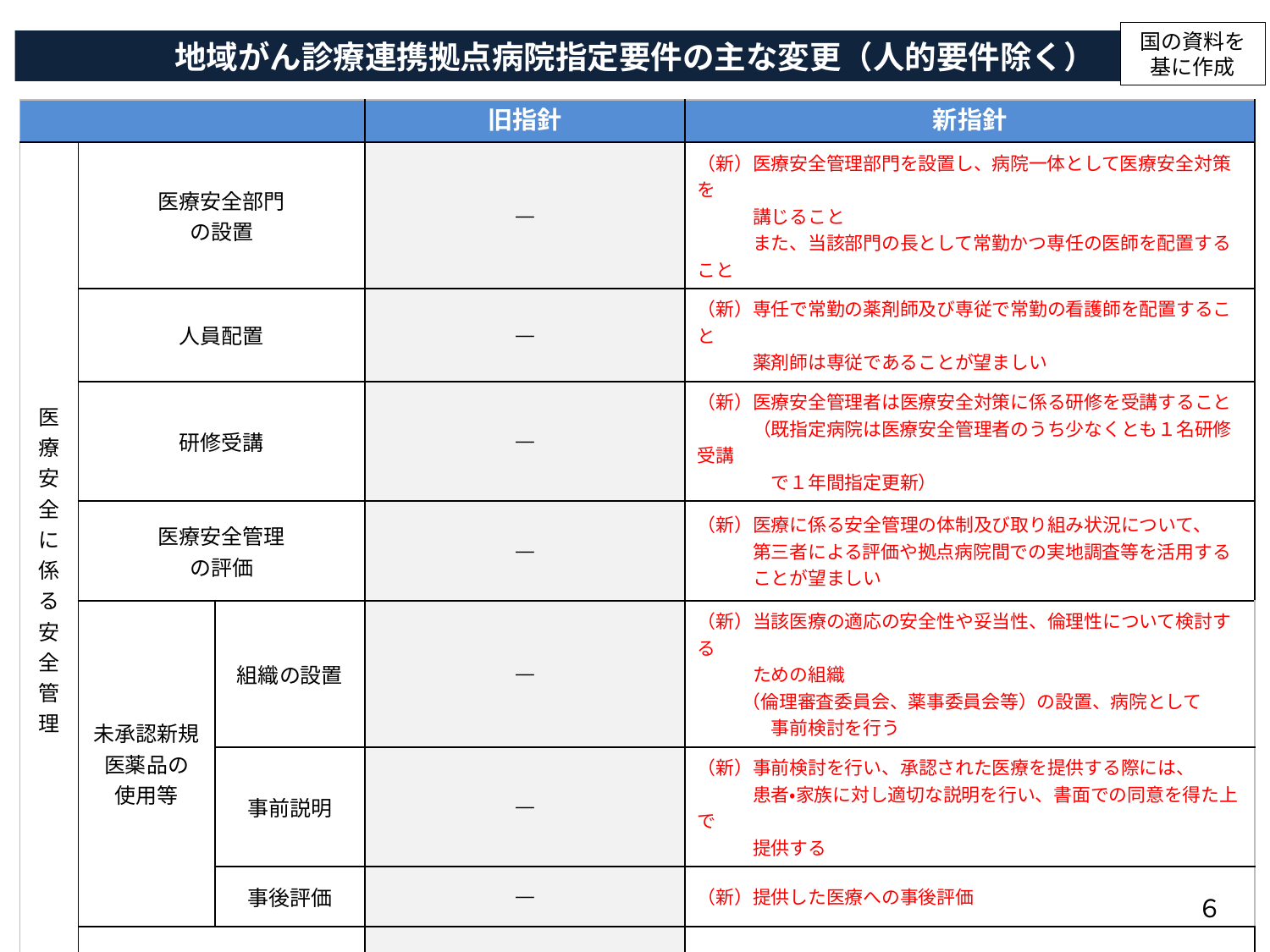

国の資料を
基に作成
地域がん診療連携拠点病院指定要件の主な変更（人的要件除く）
|  |  |  | 旧指針 | 新指針 |
| --- | --- | --- | --- | --- |
| 医 療 安 全 に 係 る 安 全 管 理 | 医療安全部門 の設置 |  | ― | （新）医療安全管理部門を設置し、病院一体として医療安全対策を 　　　講じること 　　　また、当該部門の長として常勤かつ専任の医師を配置すること |
|  | 人員配置 |  | ― | （新）専任で常勤の薬剤師及び専従で常勤の看護師を配置すること 　　　薬剤師は専従であることが望ましい |
|  | 研修受講 |  | ― | （新）医療安全管理者は医療安全対策に係る研修を受講すること 　　　（既指定病院は医療安全管理者のうち少なくとも１名研修受講 　　　　で１年間指定更新） |
|  | 医療安全管理 の評価 |  | ― | （新）医療に係る安全管理の体制及び取り組み状況について、 　　　第三者による評価や拠点病院間での実地調査等を活用する 　　　ことが望ましい |
|  | 未承認新規 医薬品の 使用等 | 組織の設置 | ― | （新）当該医療の適応の安全性や妥当性、倫理性について検討する 　　　ための組織 　 　（倫理審査委員会、薬事委員会等）の設置、病院として 　　　　事前検討を行う |
|  |  | 事前説明 | ― | （新）事前検討を行い、承認された医療を提供する際には、 　　　患者・家族に対し適切な説明を行い、書面での同意を得た上で 　　　提供する |
|  |  | 事後評価 | ― | （新）提供した医療への事後評価 |
|  | 患者窓口の設置 |  | ― | （新）患者窓口の設置、苦情や相談に応じられる体制 |
６